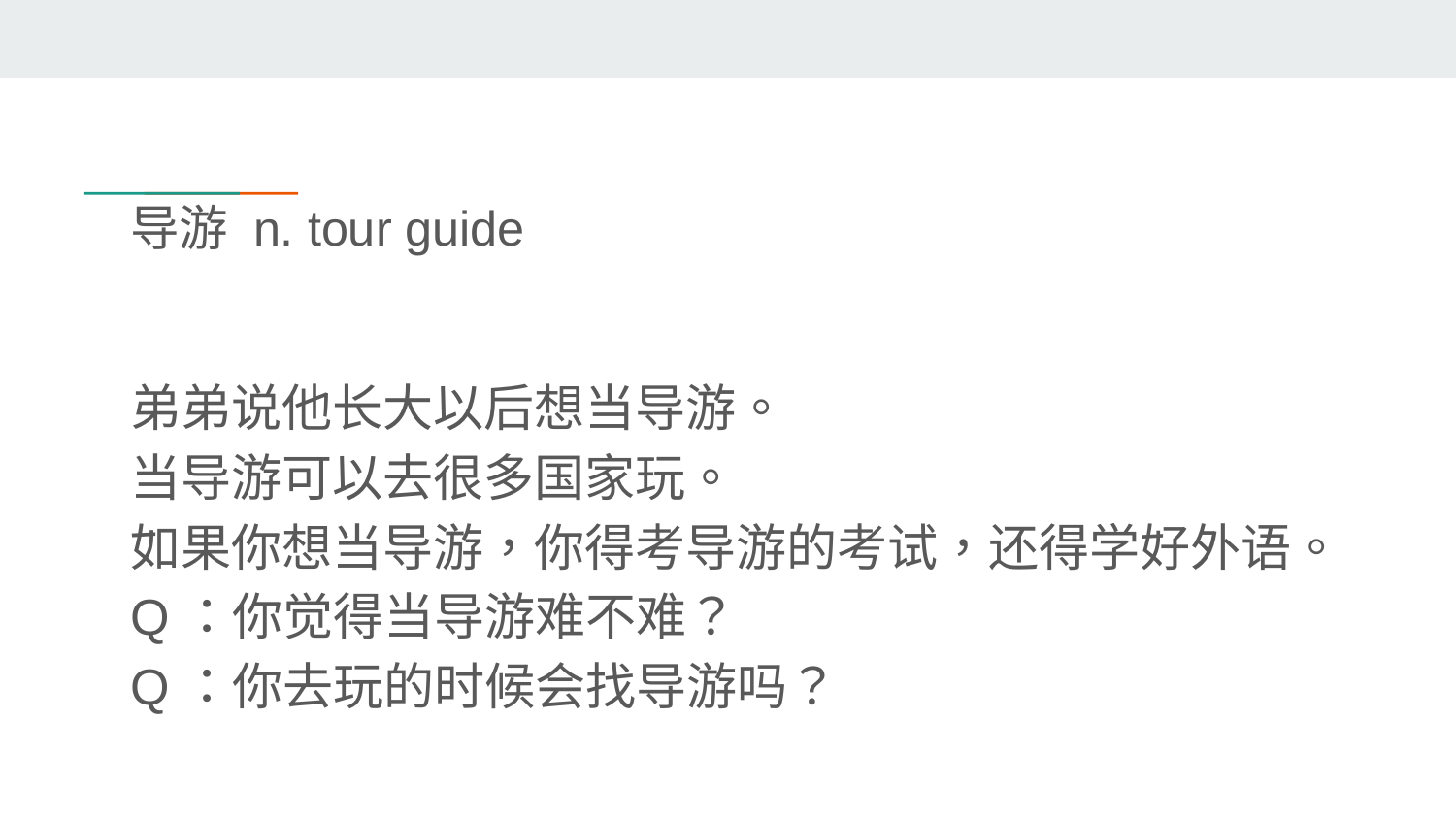

# 导游 n. tour guide

弟弟说他长大以后想当导游。
当导游可以去很多国家玩。
如果你想当导游，你得考导游的考试，还得学好外语。
Q：你觉得当导游难不难？
Q：你去玩的时候会找导游吗？